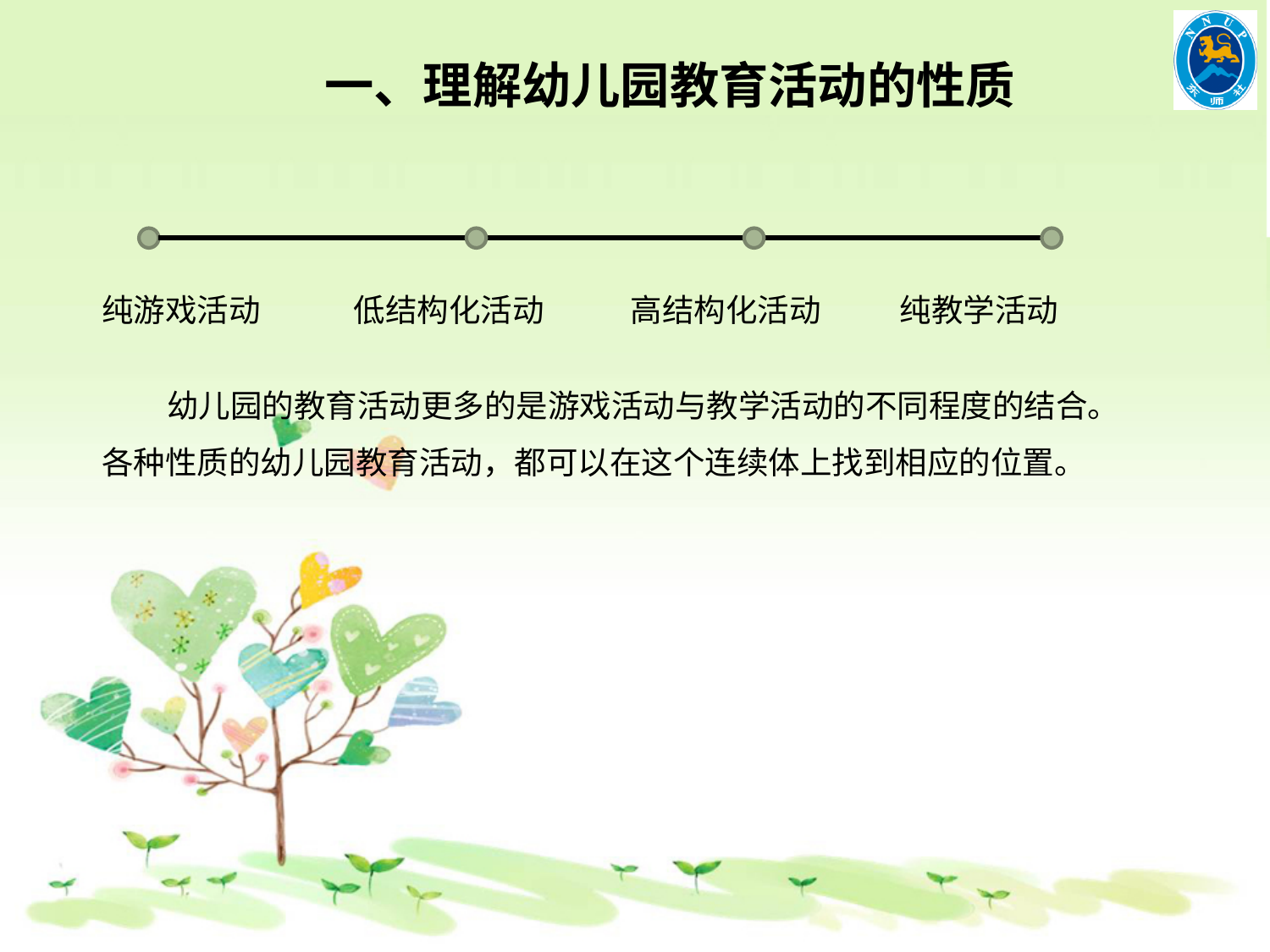

一、理解幼儿园教育活动的性质

纯游戏活动             低结构化活动            高结构化活动           纯教学活动

        幼儿园的教育活动更多的是游戏活动与教学活动的不同程度的结合。各种性质的幼儿园教育活动，都可以在这个连续体上找到相应的位置。